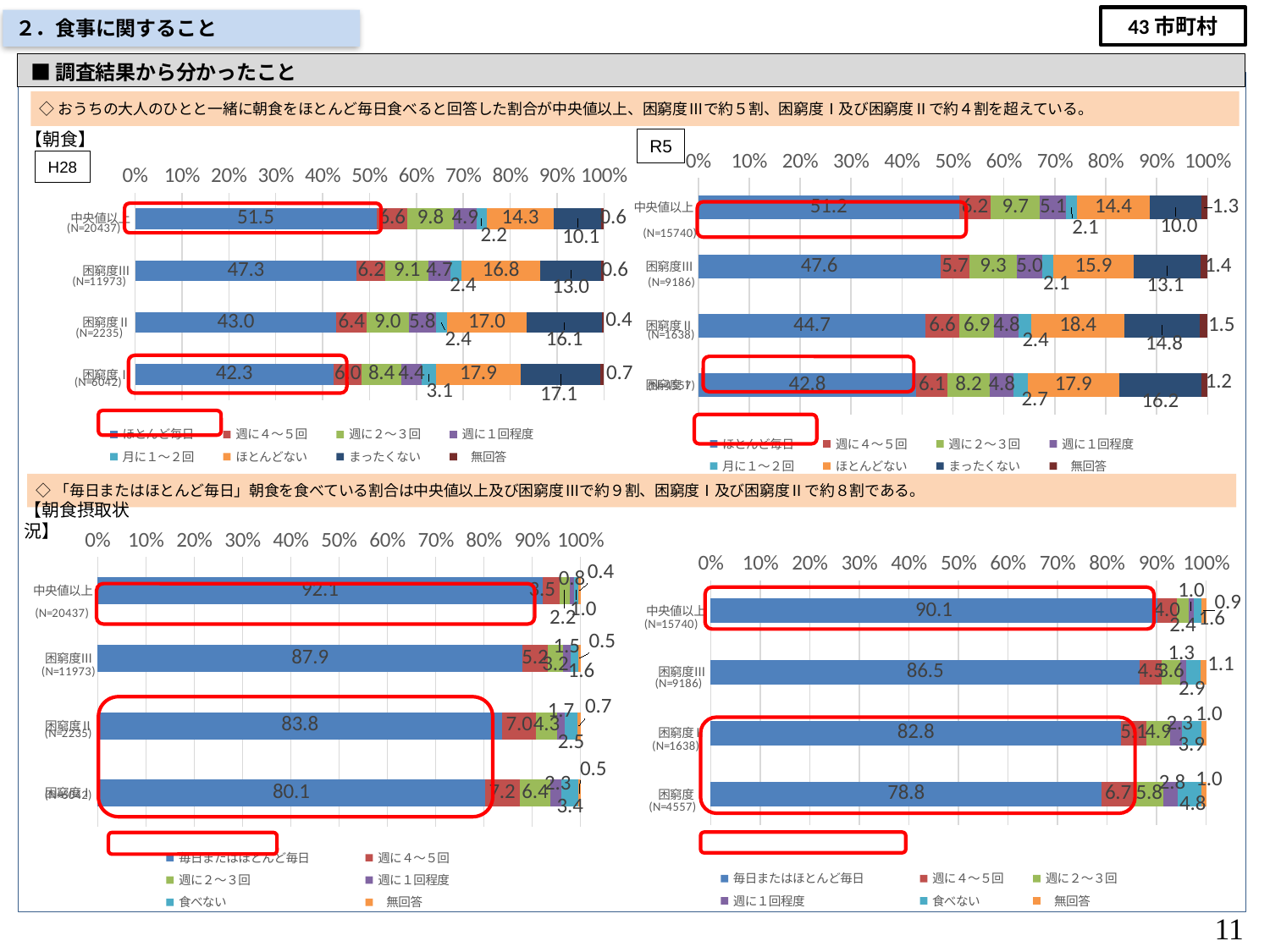

43市町村
２．食事に関すること
■調査結果から分かったこと

◇おうちの大人のひとと一緒に朝食をほとんど毎日食べると回答した割合が中央値以上、困窮度Ⅲで約５割、困窮度Ⅰ及び困窮度Ⅱで約４割を超えている。
【朝食】
R5

### Chart

| Category | ほとんど毎日         | 週に４～５回         | 週に２～３回         | 週に１回程度         | 月に１～２回         | ほとんどない         | まったくない         |   無回答             |
|---|---|---|---|---|---|---|---|---|
| 中央値以上 | 51.2 | 6.2 | 9.7 | 5.1 | 2.1 | 14.4 | 10.0 | 1.3 |
| 困窮度Ⅲ | 47.6 | 5.7 | 9.3 | 5.0 | 2.1 | 15.9 | 13.1 | 1.4 |
| 困窮度Ⅱ | 44.7 | 6.6 | 6.9 | 4.8 | 2.4 | 18.4 | 14.8 | 1.5 |
| 困窮度Ⅰ | 42.8 | 6.1 | 8.2 | 4.8 | 2.7 | 17.9 | 16.2 | 1.2 |

### Chart

| Category | ほとんど毎日         | 週に４～５回         | 週に２～３回         | 週に１回程度         | 月に１～２回         | ほとんどない         | まったくない         |   無回答             |
|---|---|---|---|---|---|---|---|---|
| 中央値以上 | 51.5 | 6.6 | 9.8 | 4.9 | 2.2 | 14.3 | 10.1 | 0.6 |
| 困窮度Ⅲ | 47.3 | 6.2 | 9.1 | 4.7 | 2.4 | 16.8 | 13.0 | 0.6 |
| 困窮度Ⅱ | 43.0 | 6.4 | 9.0 | 5.8 | 2.4 | 17.0 | 16.1 | 0.4 |
| 困窮度Ⅰ | 42.3 | 6.0 | 8.4 | 4.4 | 3.1 | 17.9 | 17.1 | 0.7 |
H28

◇「毎日またはほとんど毎日」朝食を食べている割合は中央値以上及び困窮度Ⅲで約９割、困窮度Ⅰ及び困窮度Ⅱで約８割である。
【朝食摂取状況】

### Chart

| Category | 毎日またはほとんど毎日                   | 週に４～５回         | 週に２～３回         | 週に１回程度         | 食べない             |   無回答             |
|---|---|---|---|---|---|---|
| 中央値以上 | 92.1 | 3.5 | 2.2 | 0.8 | 1.0 | 0.4 |
| 困窮度Ⅲ | 87.9 | 5.2 | 3.2 | 1.5 | 1.6 | 0.5 |
| 困窮度Ⅱ | 83.8 | 7.0 | 4.3 | 1.7 | 2.5 | 0.7 |
| 困窮度Ⅰ | 80.1 | 7.2 | 6.4 | 2.3 | 3.4 | 0.5 |

### Chart

| Category | 毎日またはほとんど毎日                   | 週に４～５回         | 週に２～３回         | 週に１回程度         | 食べない             |   無回答             |
|---|---|---|---|---|---|---|
| 中央値以上 | 90.1 | 4.0 | 2.4 | 1.0 | 1.6 | 0.9 |
| 困窮度Ⅲ | 86.5 | 4.5 | 3.6 | 1.3 | 2.9 | 1.1 |
| 困窮度Ⅱ | 82.8 | 5.1 | 4.9 | 2.3 | 3.9 | 1.0 |
| 困窮度Ⅰ | 78.8 | 6.7 | 5.8 | 2.8 | 4.8 | 1.0 |

11